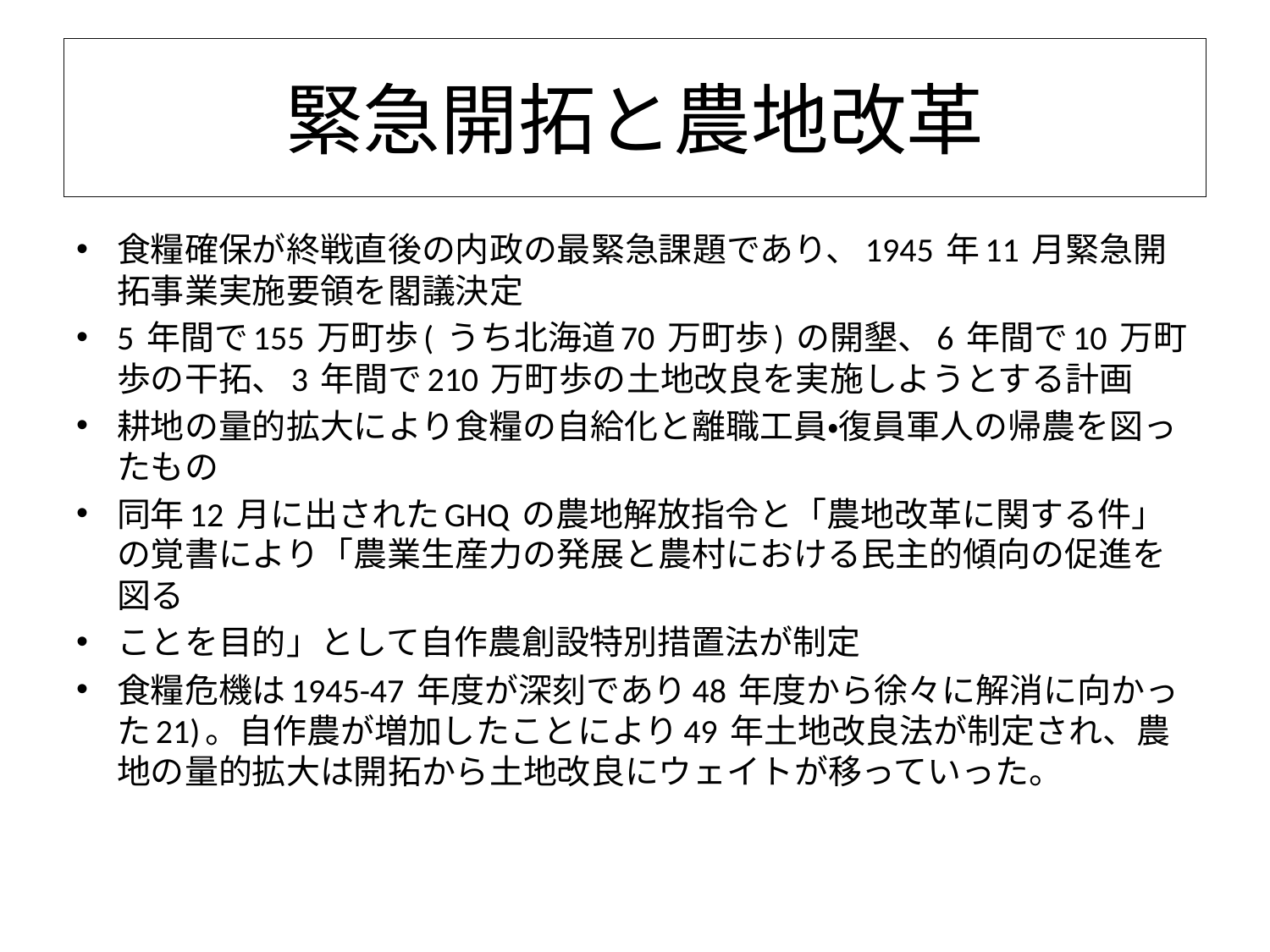

# 緊急開拓と農地改革
食糧確保が終戦直後の内政の最緊急課題であり、1945 年11 月緊急開拓事業実施要領を閣議決定
5 年間で155 万町歩( うち北海道70 万町歩) の開墾、6 年間で10 万町歩の干拓、3 年間で210 万町歩の土地改良を実施しようとする計画
耕地の量的拡大により食糧の自給化と離職工員・復員軍人の帰農を図ったもの
同年12 月に出されたGHQ の農地解放指令と「農地改革に関する件」の覚書により「農業生産力の発展と農村における民主的傾向の促進を図る
ことを目的」として自作農創設特別措置法が制定
食糧危機は1945-47 年度が深刻であり48 年度から徐々に解消に向かった21)。自作農が増加したことにより49 年土地改良法が制定され、農地の量的拡大は開拓から土地改良にウェイトが移っていった。